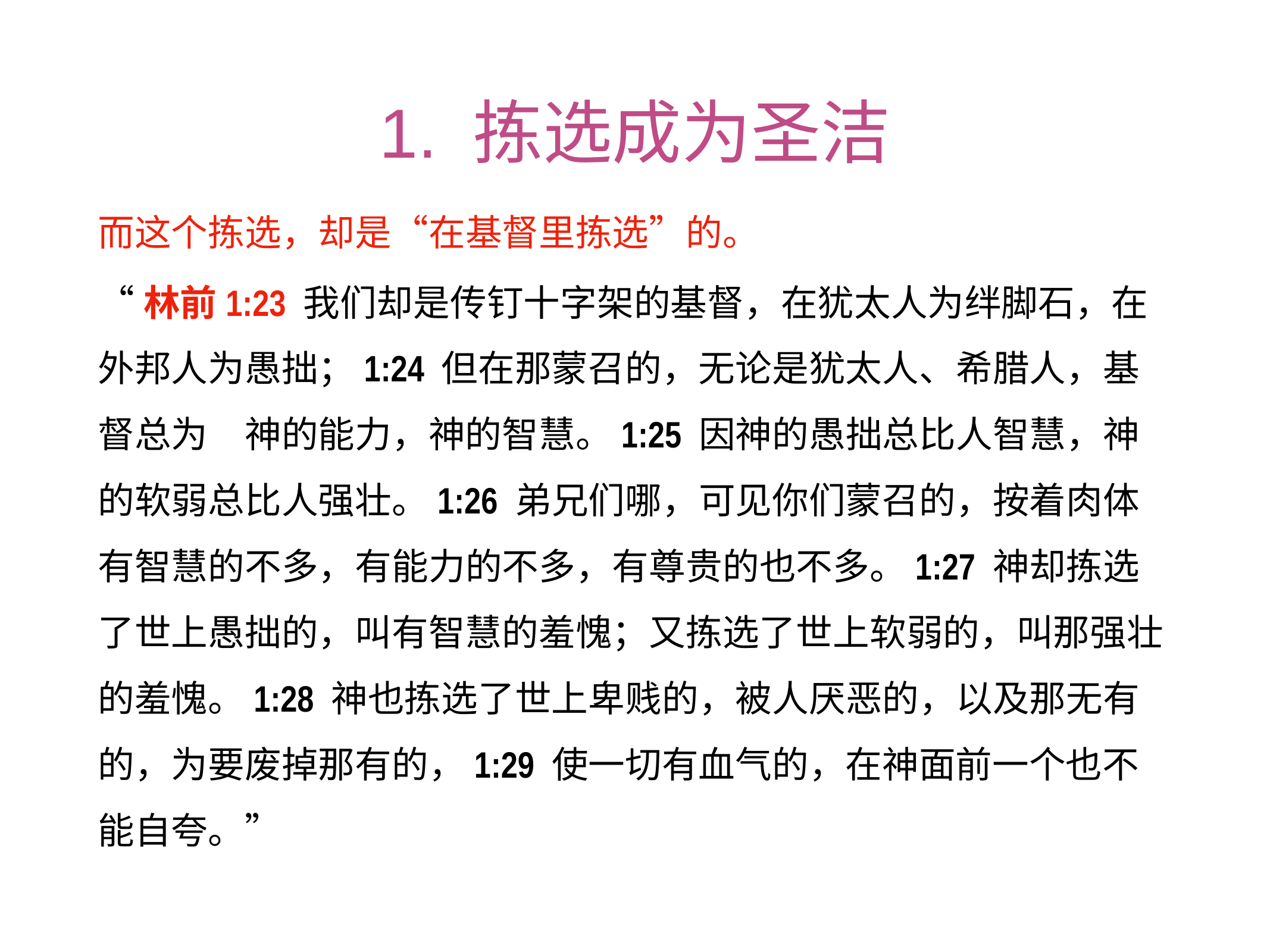

# 1. 拣选成为圣洁
而这个拣选，却是“在基督里拣选”的。
“林前1:23 我们却是传钉十字架的基督，在犹太人为绊脚石，在外邦人为愚拙；1:24 但在那蒙召的，无论是犹太人、希腊人，基督总为　神的能力，神的智慧。1:25 因神的愚拙总比人智慧，神的软弱总比人强壮。1:26 弟兄们哪，可见你们蒙召的，按着肉体有智慧的不多，有能力的不多，有尊贵的也不多。1:27 神却拣选了世上愚拙的，叫有智慧的羞愧；又拣选了世上软弱的，叫那强壮的羞愧。1:28 神也拣选了世上卑贱的，被人厌恶的，以及那无有的，为要废掉那有的，1:29 使一切有血气的，在神面前一个也不能自夸。”